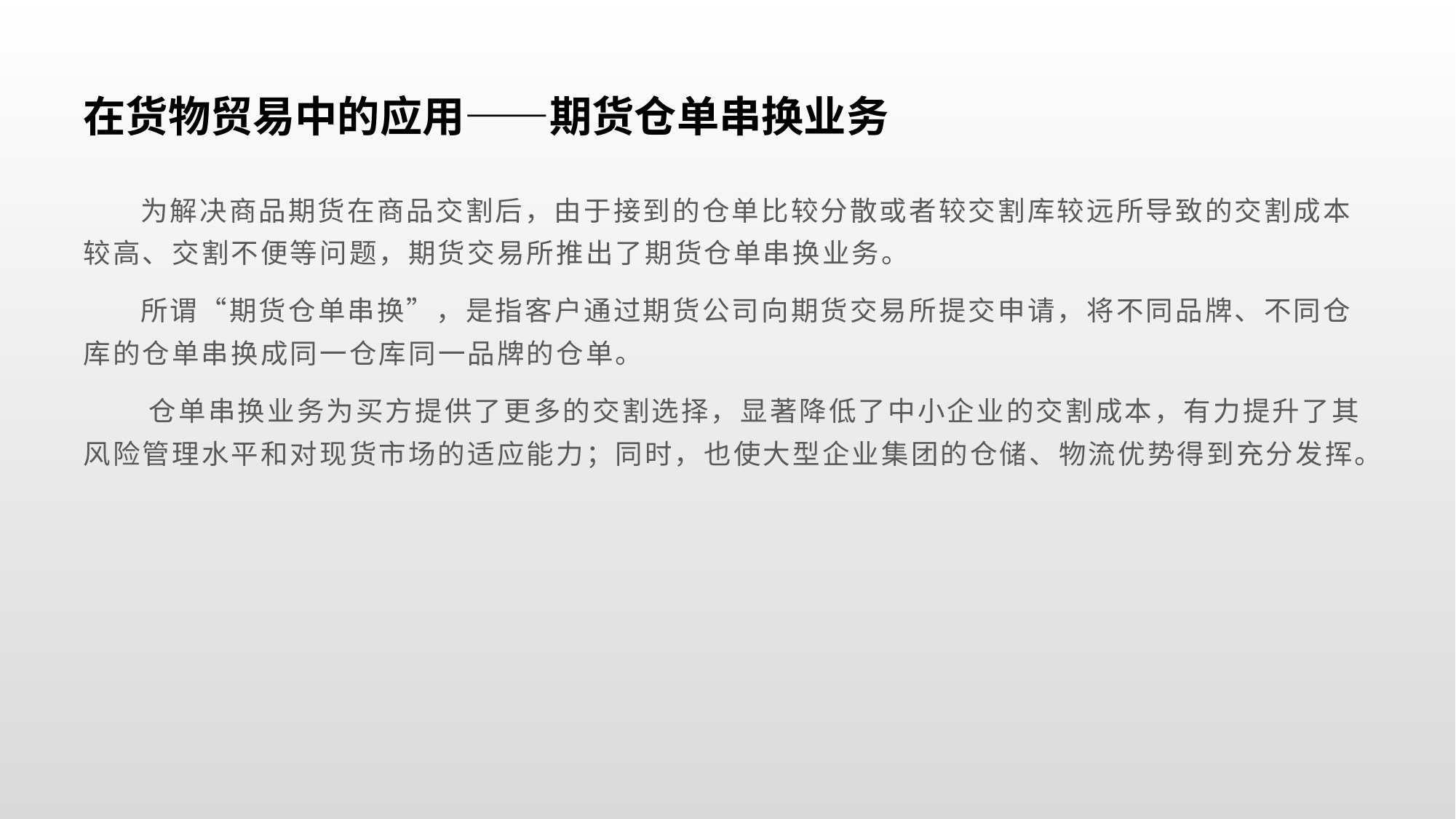

# 在货物贸易中的应用——期货仓单串换业务
      为解决商品期货在商品交割后，由于接到的仓单比较分散或者较交割库较远所导致的交割成本较高、交割不便等问题，期货交易所推出了期货仓单串换业务。
      所谓“期货仓单串换”，是指客户通过期货公司向期货交易所提交申请，将不同品牌、不同仓库的仓单串换成同一仓库同一品牌的仓单。
       仓单串换业务为买方提供了更多的交割选择，显著降低了中小企业的交割成本，有力提升了其风险管理水平和对现货市场的适应能力；同时，也使大型企业集团的仓储、物流优势得到充分发挥。